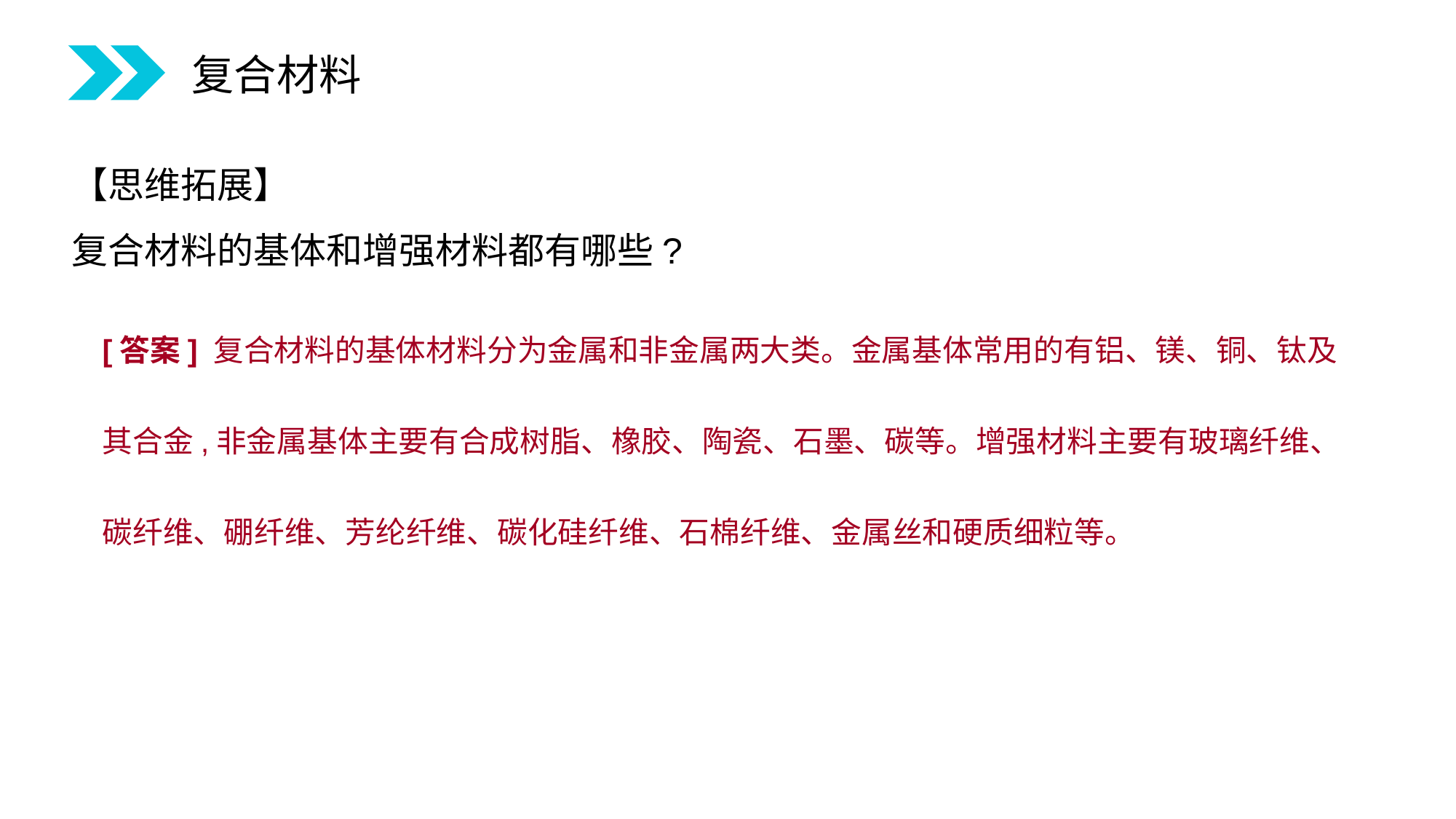

复合材料
【思维拓展】
复合材料的基体和增强材料都有哪些?
[答案] 复合材料的基体材料分为金属和非金属两大类。金属基体常用的有铝、镁、铜、钛及其合金,非金属基体主要有合成树脂、橡胶、陶瓷、石墨、碳等。增强材料主要有玻璃纤维、碳纤维、硼纤维、芳纶纤维、碳化硅纤维、石棉纤维、金属丝和硬质细粒等。